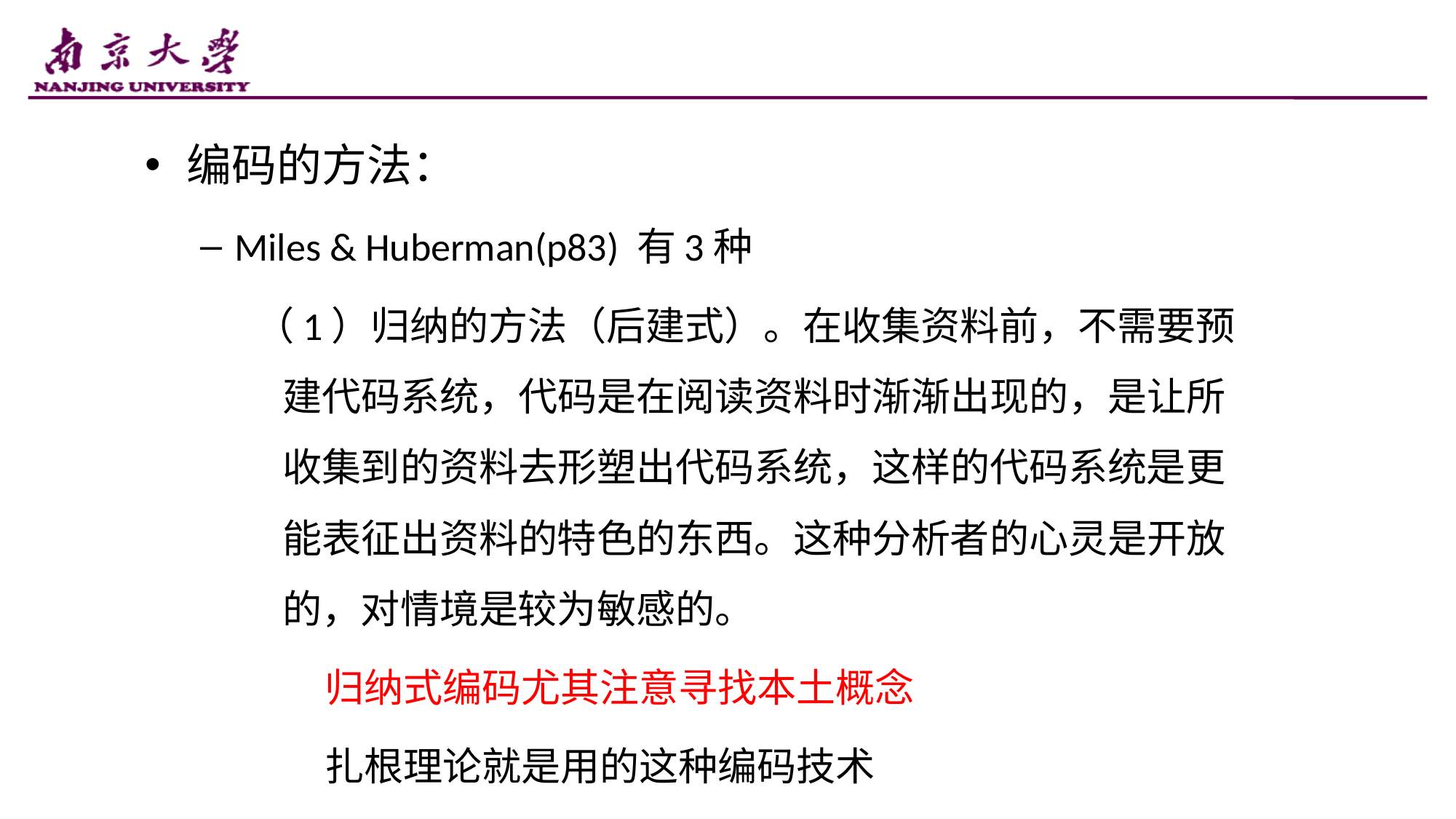

编码的方法：
Miles & Huberman(p83) 有3种
（1）归纳的方法（后建式）。在收集资料前，不需要预建代码系统，代码是在阅读资料时渐渐出现的，是让所收集到的资料去形塑出代码系统，这样的代码系统是更能表征出资料的特色的东西。这种分析者的心灵是开放的，对情境是较为敏感的。
       归纳式编码尤其注意寻找本土概念
       扎根理论就是用的这种编码技术